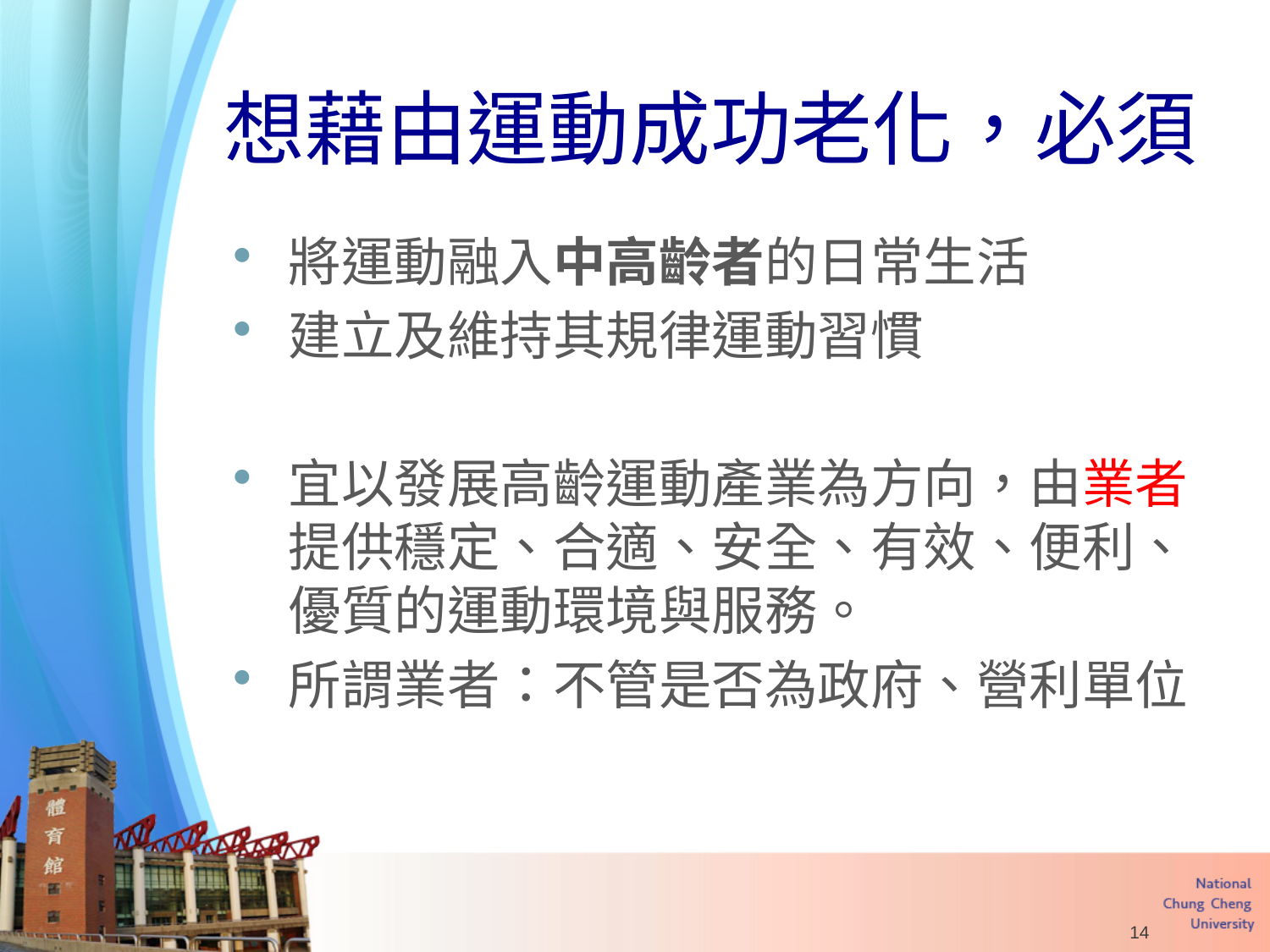

# 想藉由運動成功老化，必須
將運動融入中高齡者的日常生活
建立及維持其規律運動習慣

宜以發展高齡運動產業為方向，由業者提供穩定、合適、安全、有效、便利、優質的運動環境與服務。
所謂業者：不管是否為政府、營利單位
14